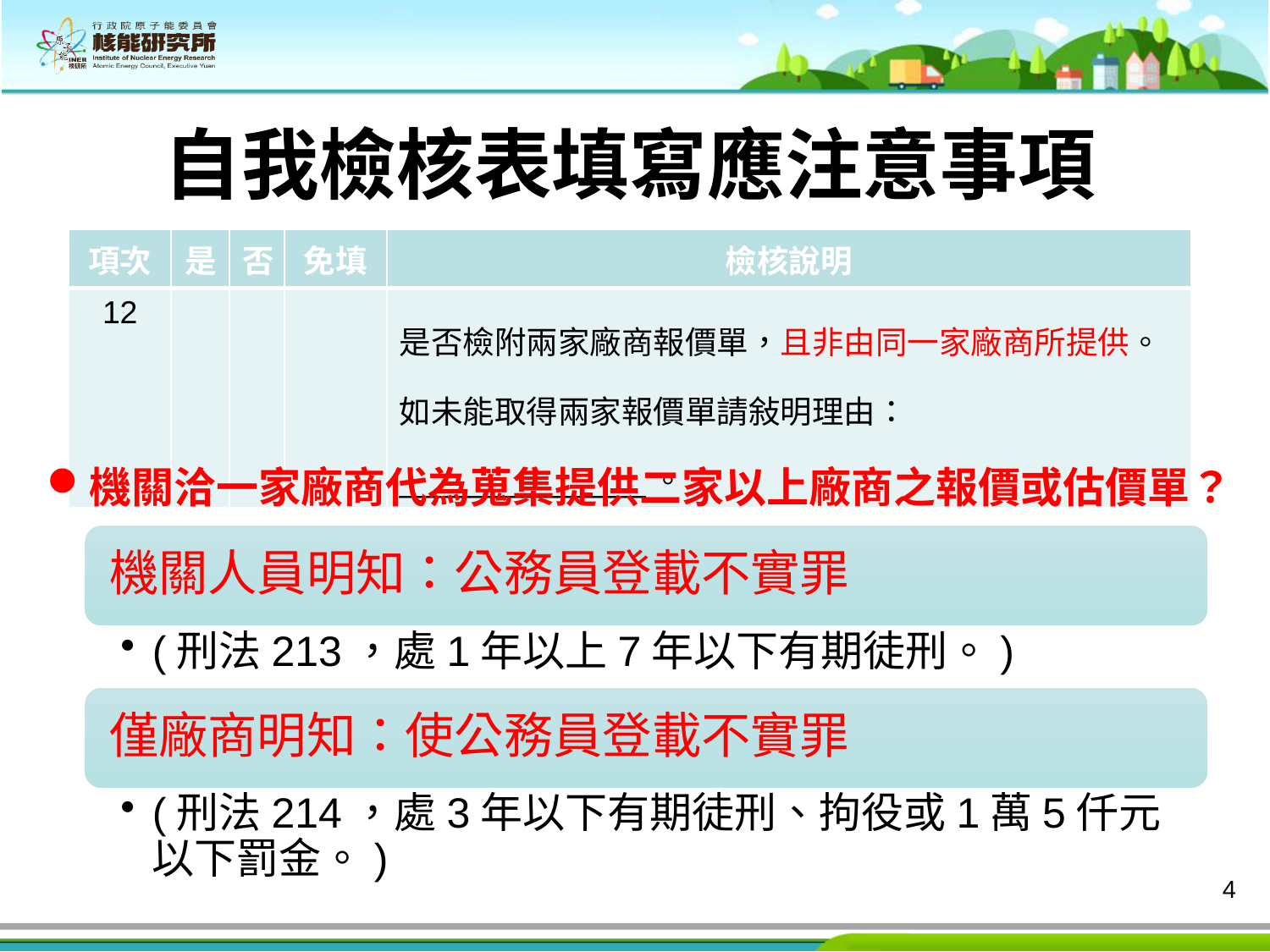

# 自我檢核表填寫應注意事項
| 項次 | 是 | 否 | 免填 | 檢核說明 |
| --- | --- | --- | --- | --- |
| 12 |  |  |  | 是否檢附兩家廠商報價單，且非由同一家廠商所提供。如未能取得兩家報價單請敍明理由：\_\_\_\_\_\_\_\_\_\_\_\_\_\_。 |
機關洽一家廠商代為蒐集提供二家以上廠商之報價或估價單？
機關人員明知：公務員登載不實罪
(刑法213，處1年以上7年以下有期徒刑。)
僅廠商明知：使公務員登載不實罪
(刑法214，處3年以下有期徒刑、拘役或1萬5仟元以下罰金。)
4